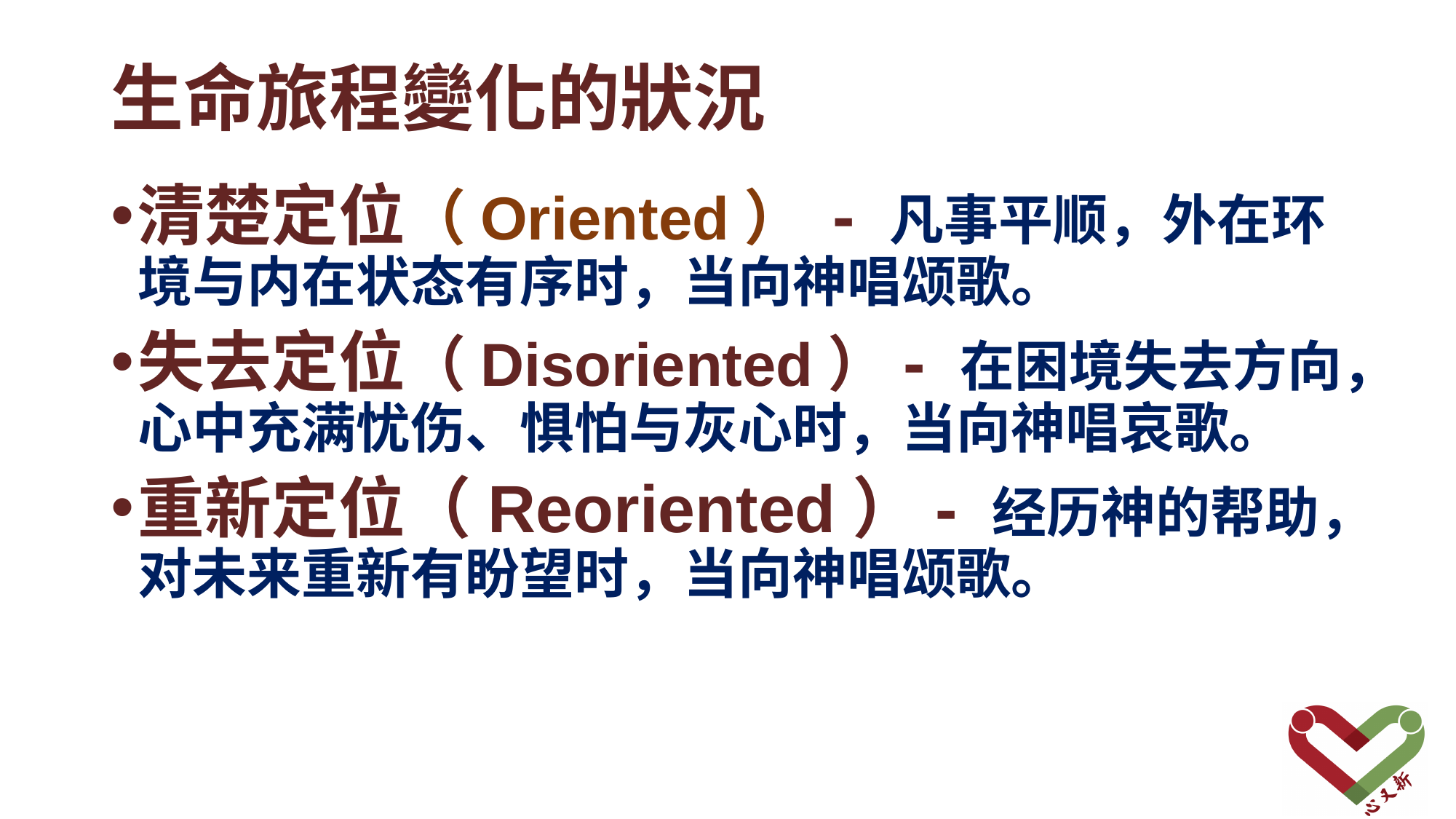

# 生命旅程變化的狀況
清楚定位（Oriented） - 凡事平顺，外在环境与内在状态有序时，当向神唱颂歌。
失去定位（Disoriented）- 在困境失去方向，心中充满忧伤、惧怕与灰心时，当向神唱哀歌。
重新定位（Reoriented）- 经历神的帮助，对未来重新有盼望时，当向神唱颂歌。